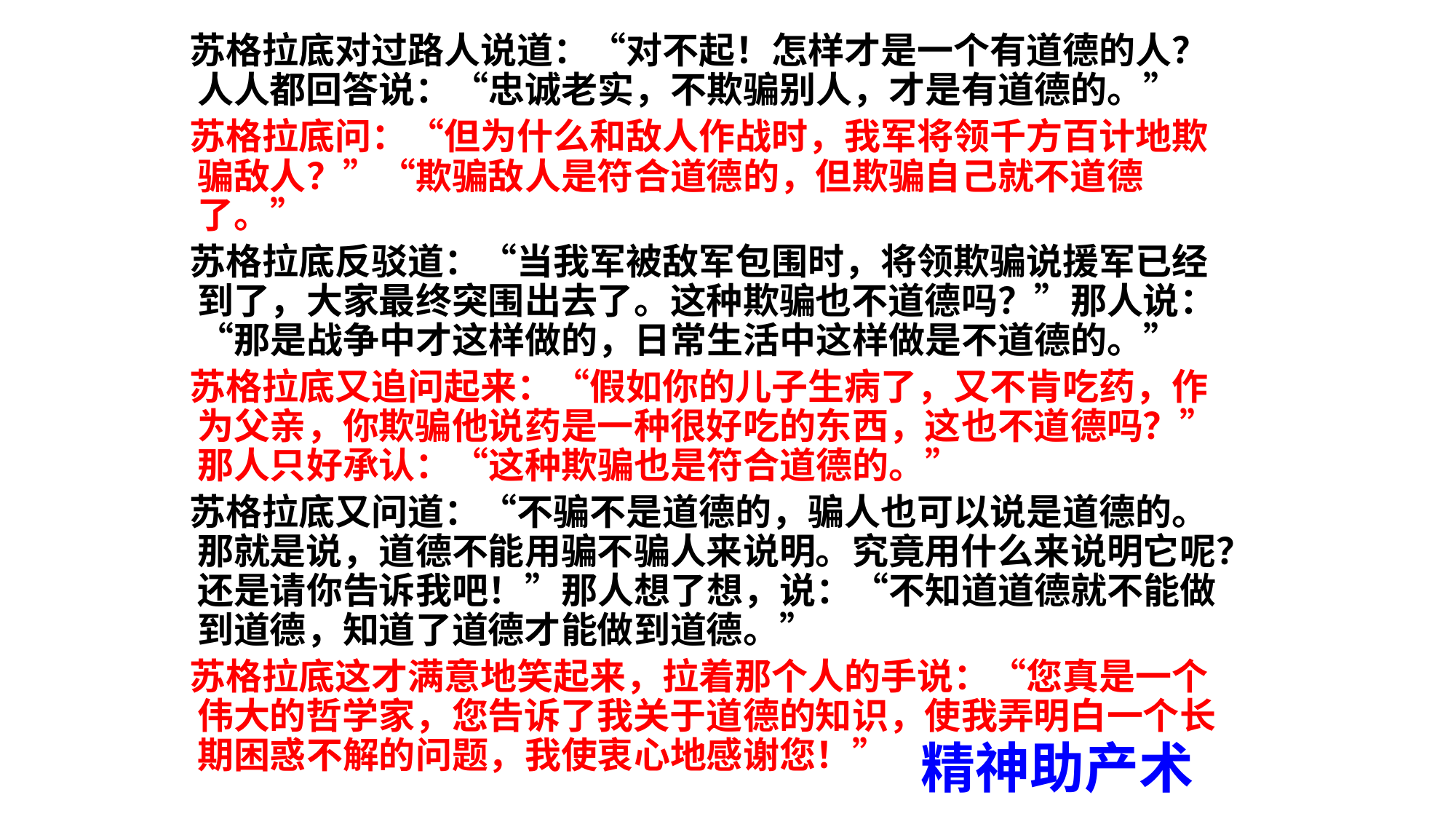

苏格拉底对过路人说道：“对不起！怎样才是一个有道德的人？人人都回答说：“忠诚老实，不欺骗别人，才是有道德的。”
  苏格拉底问：“但为什么和敌人作战时，我军将领千方百计地欺骗敌人？”“欺骗敌人是符合道德的，但欺骗自己就不道德了。”
  苏格拉底反驳道：“当我军被敌军包围时，将领欺骗说援军已经到了，大家最终突围出去了。这种欺骗也不道德吗？”那人说：“那是战争中才这样做的，日常生活中这样做是不道德的。”
  苏格拉底又追问起来：“假如你的儿子生病了，又不肯吃药，作为父亲，你欺骗他说药是一种很好吃的东西，这也不道德吗？”那人只好承认：“这种欺骗也是符合道德的。”
  苏格拉底又问道：“不骗不是道德的，骗人也可以说是道德的。那就是说，道德不能用骗不骗人来说明。究竟用什么来说明它呢？还是请你告诉我吧！”那人想了想，说：“不知道道德就不能做到道德，知道了道德才能做到道德。”
  苏格拉底这才满意地笑起来，拉着那个人的手说：“您真是一个伟大的哲学家，您告诉了我关于道德的知识，使我弄明白一个长期困惑不解的问题，我使衷心地感谢您！”
精神助产术